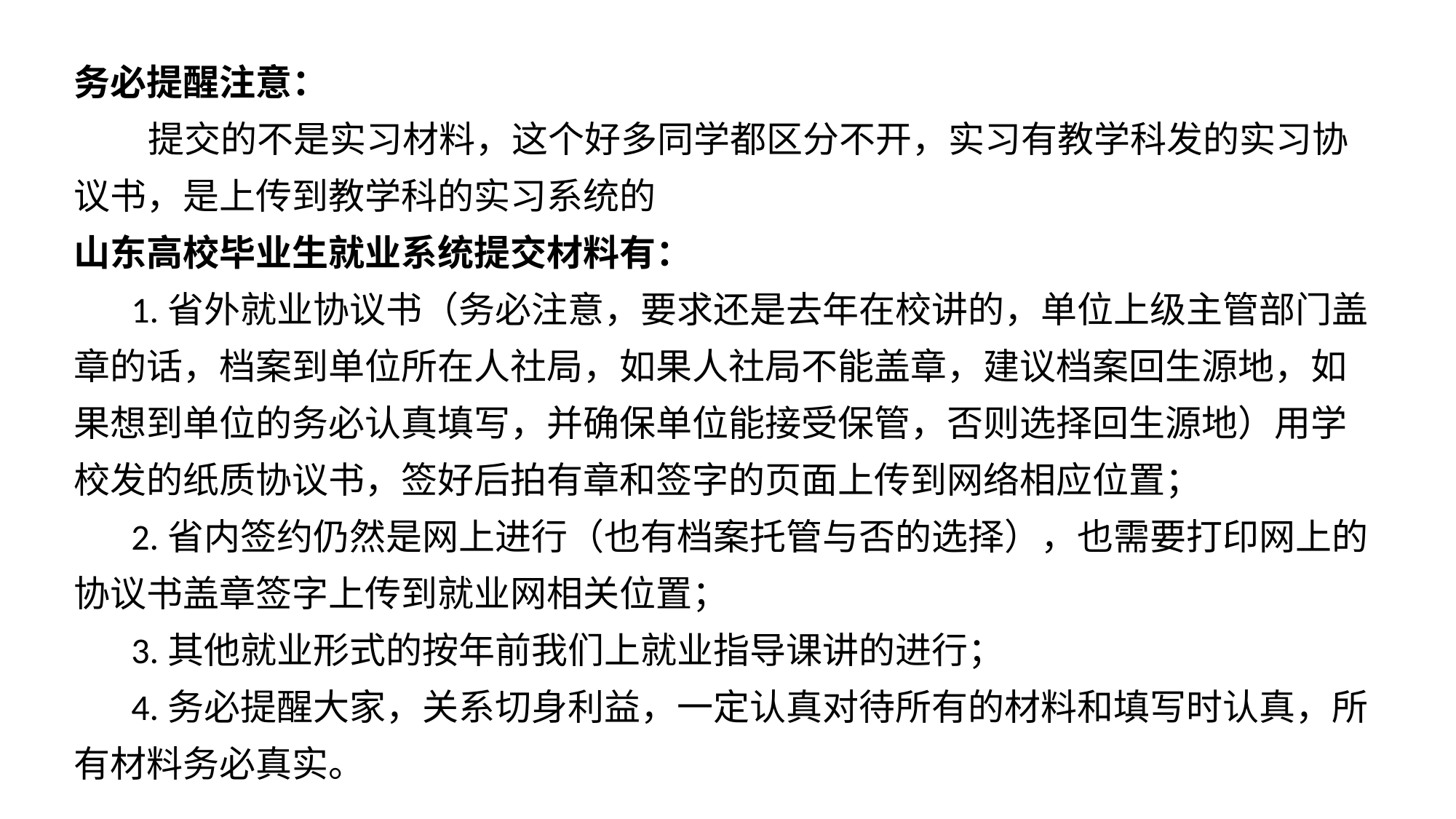

务必提醒注意：
        提交的不是实习材料，这个好多同学都区分不开，实习有教学科发的实习协议书，是上传到教学科的实习系统的
山东高校毕业生就业系统提交材料有：
       1.省外就业协议书（务必注意，要求还是去年在校讲的，单位上级主管部门盖章的话，档案到单位所在人社局，如果人社局不能盖章，建议档案回生源地，如果想到单位的务必认真填写，并确保单位能接受保管，否则选择回生源地）用学校发的纸质协议书，签好后拍有章和签字的页面上传到网络相应位置；
       2.省内签约仍然是网上进行（也有档案托管与否的选择），也需要打印网上的协议书盖章签字上传到就业网相关位置；
       3.其他就业形式的按年前我们上就业指导课讲的进行；
       4.务必提醒大家，关系切身利益，一定认真对待所有的材料和填写时认真，所有材料务必真实。